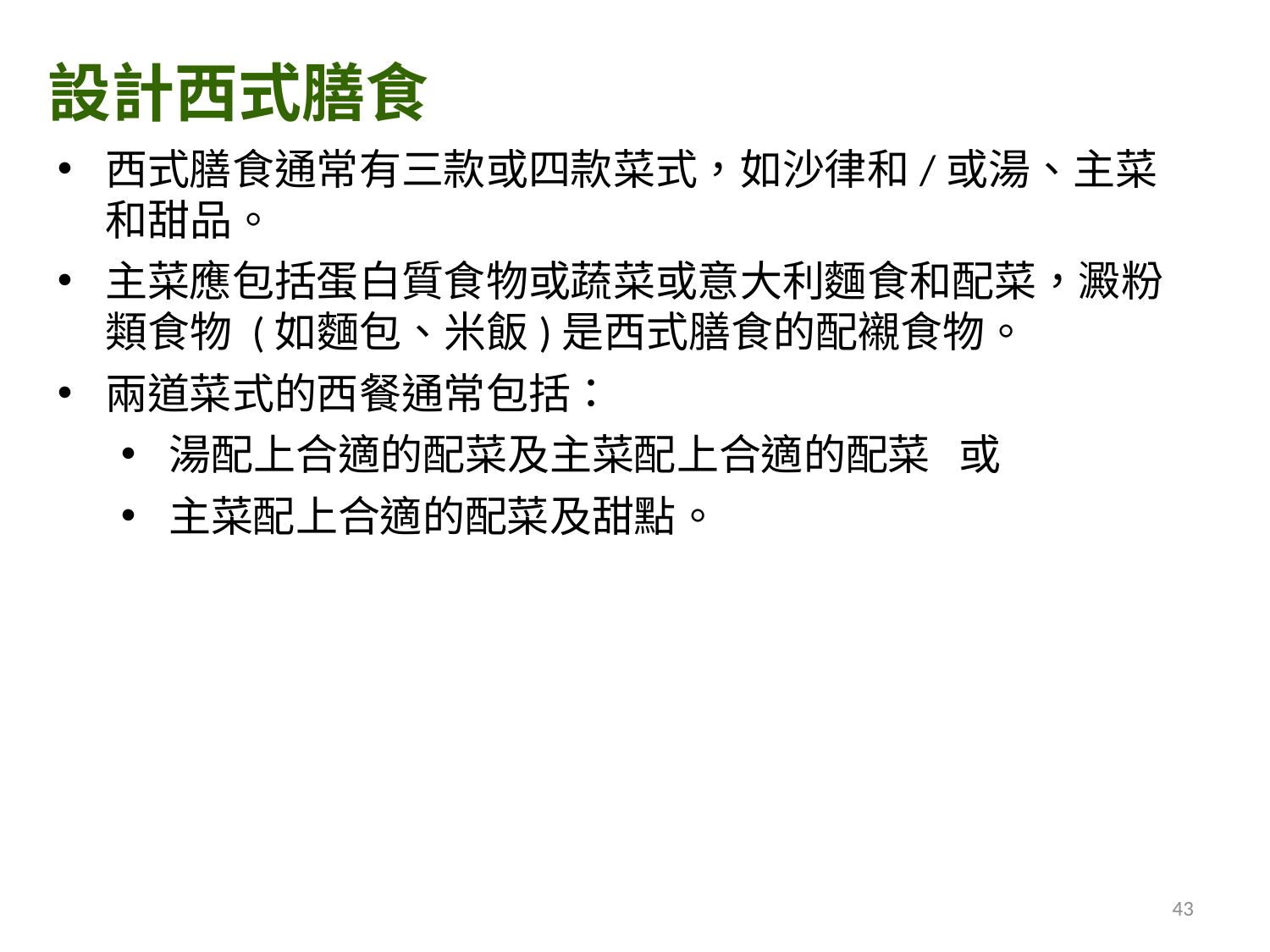

設計西式膳食
西式膳食通常有三款或四款菜式，如沙律和/或湯、主菜和甜品。
主菜應包括蛋白質食物或蔬菜或意大利麵食和配菜，澱粉類食物 (如麵包、米飯)是西式膳食的配襯食物。
兩道菜式的西餐通常包括：
湯配上合適的配菜及主菜配上合適的配菜   或
主菜配上合適的配菜及甜點。
43